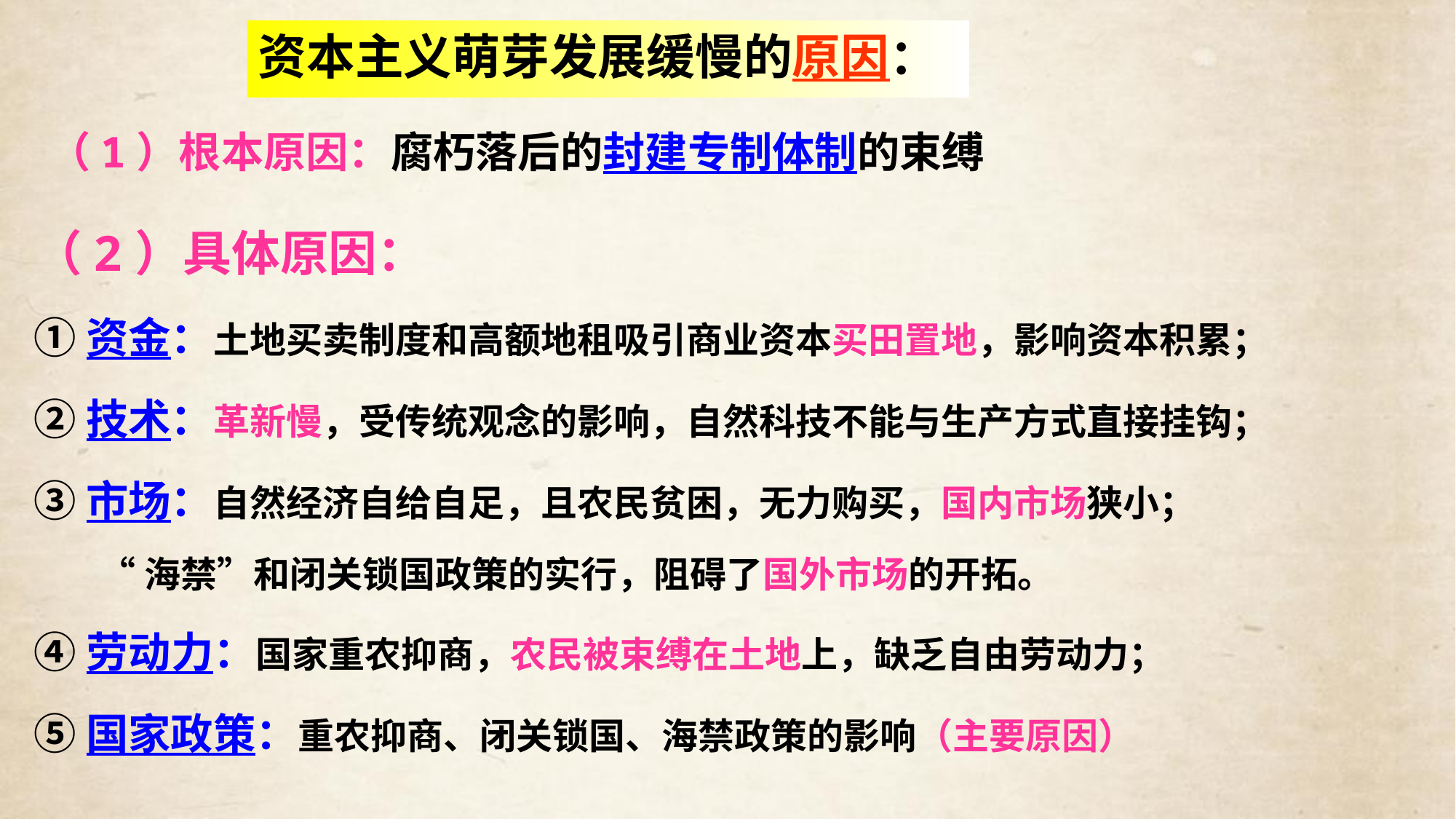

资本主义萌芽发展缓慢的原因：
（1）根本原因：腐朽落后的封建专制体制的束缚
（2）具体原因：
①资金：土地买卖制度和高额地租吸引商业资本买田置地，影响资本积累；
②技术：革新慢，受传统观念的影响，自然科技不能与生产方式直接挂钩；
③市场：自然经济自给自足，且农民贫困，无力购买，国内市场狭小；
        “海禁”和闭关锁国政策的实行，阻碍了国外市场的开拓。
④劳动力：国家重农抑商，农民被束缚在土地上，缺乏自由劳动力；
⑤国家政策：重农抑商、闭关锁国、海禁政策的影响（主要原因）